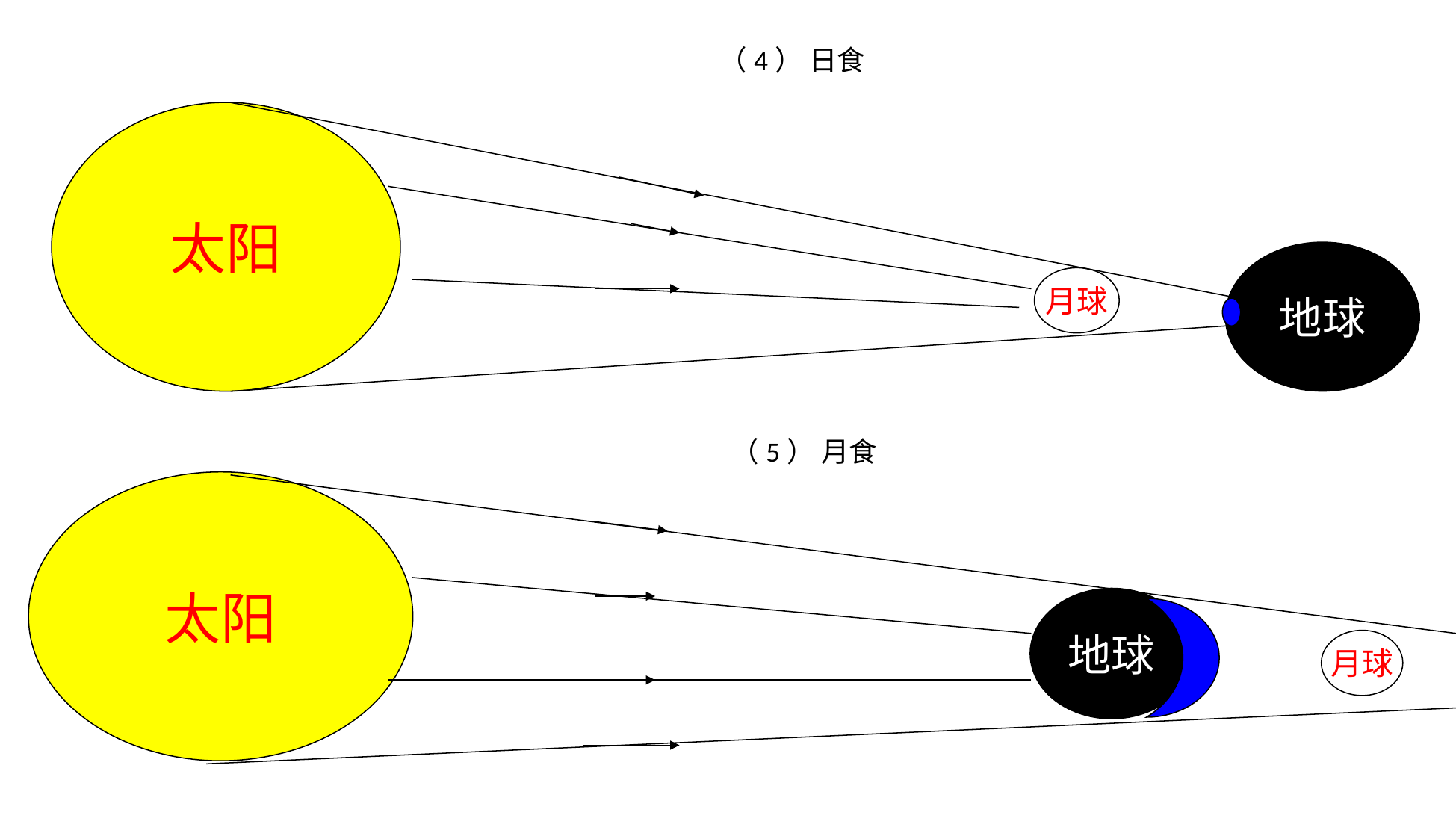

（4） 日食
太阳
地球
月球

（5） 月食
太阳
地球
月球